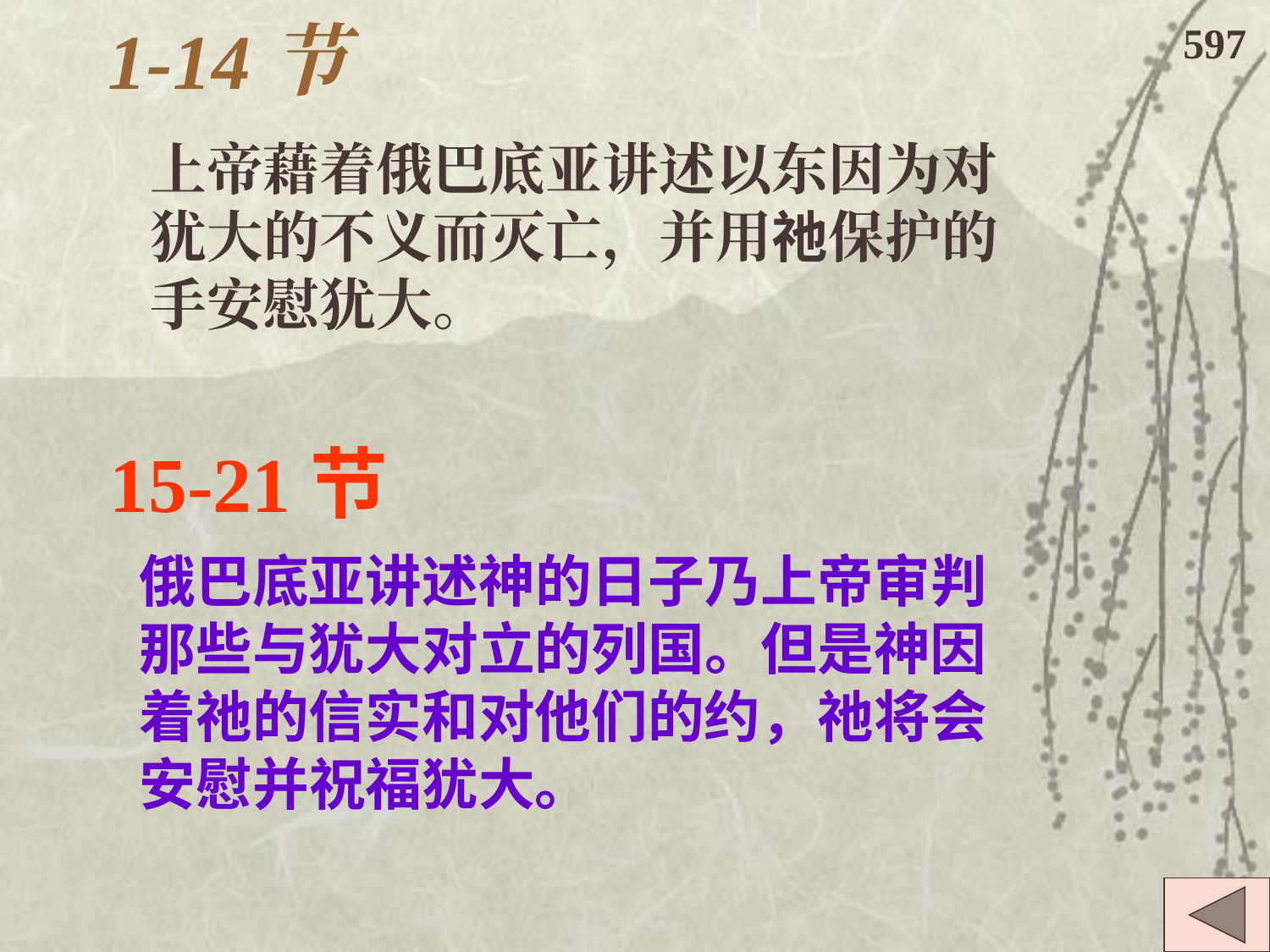

# 1-14节
597

上帝藉着俄巴底亚讲述以东因为对犹大的不义而灭亡，并用祂保护的手安慰犹大。
15-21节

俄巴底亚讲述神的日子乃上帝审判那些与犹大对立的列国。但是神因着祂的信实和对他们的约，祂将会安慰并祝福犹大。